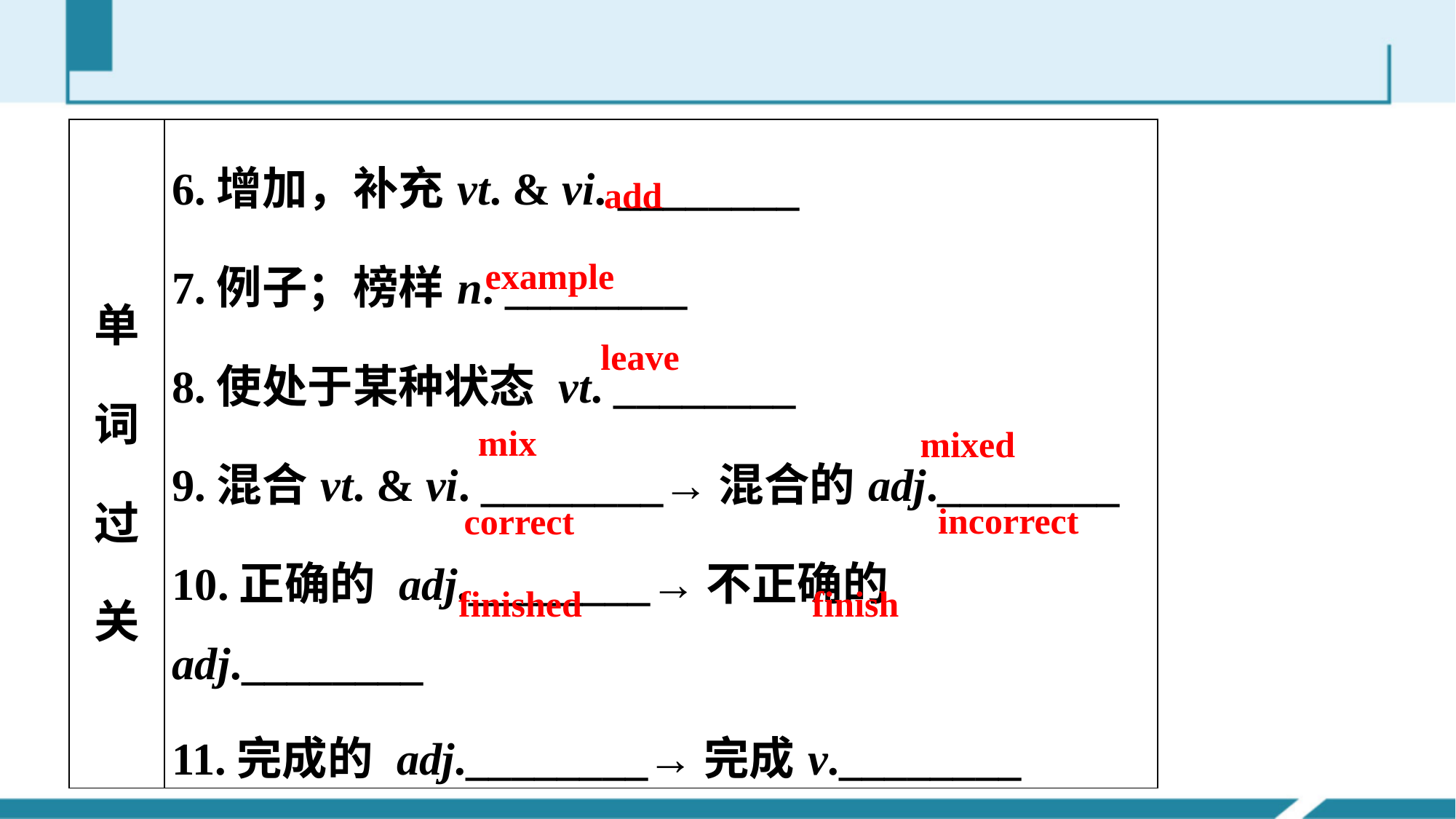

| 单词过关 | 6.增加，补充vt. & vi. \_\_\_\_\_\_\_\_ 7.例子；榜样n. \_\_\_\_\_\_\_\_ 8.使处于某种状态 vt. \_\_\_\_\_\_\_\_ 9.混合vt. & vi. \_\_\_\_\_\_\_\_→混合的adj.\_\_\_\_\_\_\_\_ 10.正确的 adj.\_\_\_\_\_\_\_\_→不正确的adj.\_\_\_\_\_\_\_\_ 11.完成的 adj.\_\_\_\_\_\_\_\_→完成v.\_\_\_\_\_\_\_\_ |
| --- | --- |
add
example
leave
mix
mixed
incorrect
correct
finished
finish